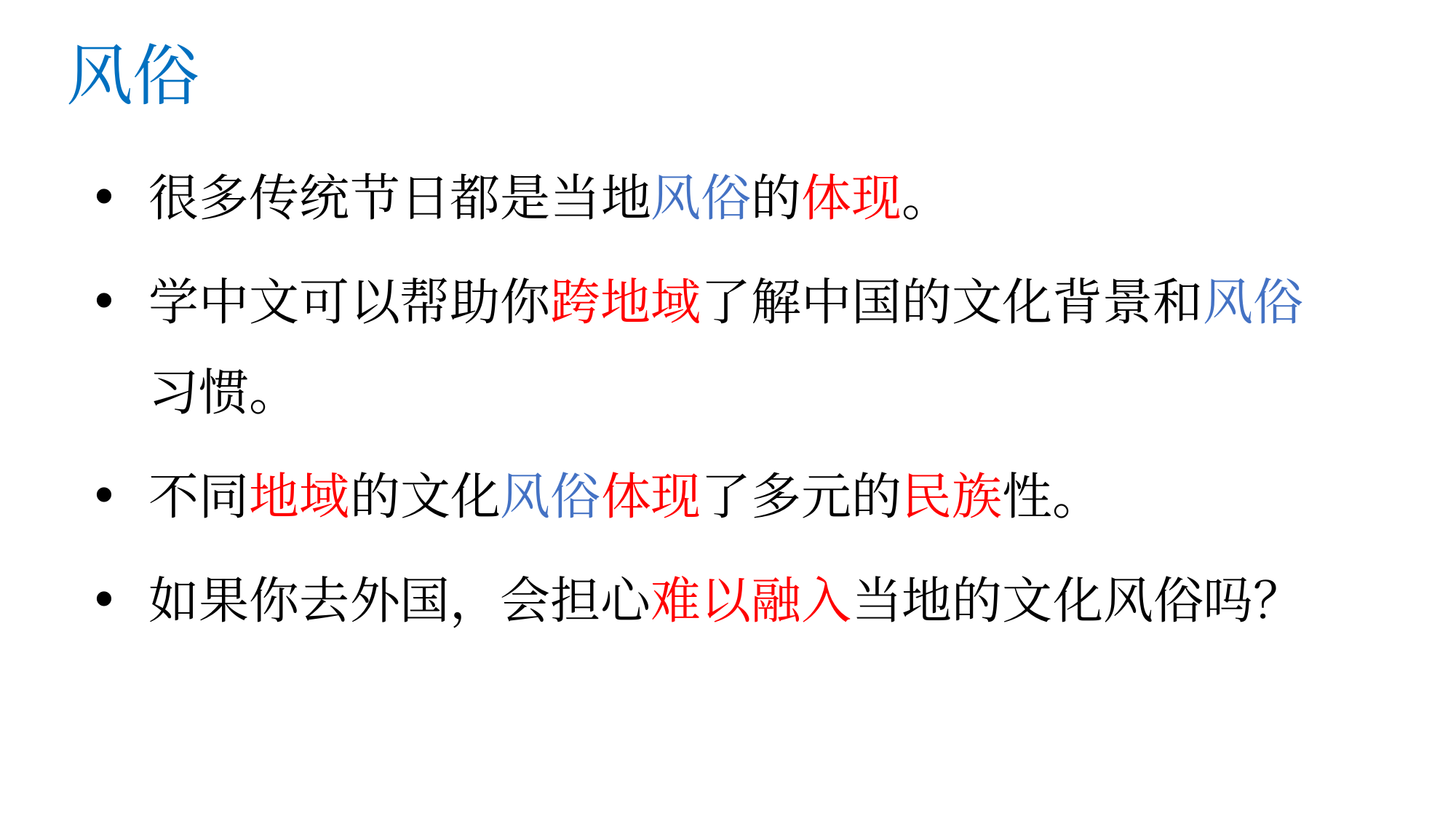

# 风俗
很多传统节日都是当地风俗的体现。
学中文可以帮助你跨地域了解中国的文化背景和风俗习惯。
不同地域的文化风俗体现了多元的民族性。
如果你去外国，会担心难以融入当地的文化风俗吗？